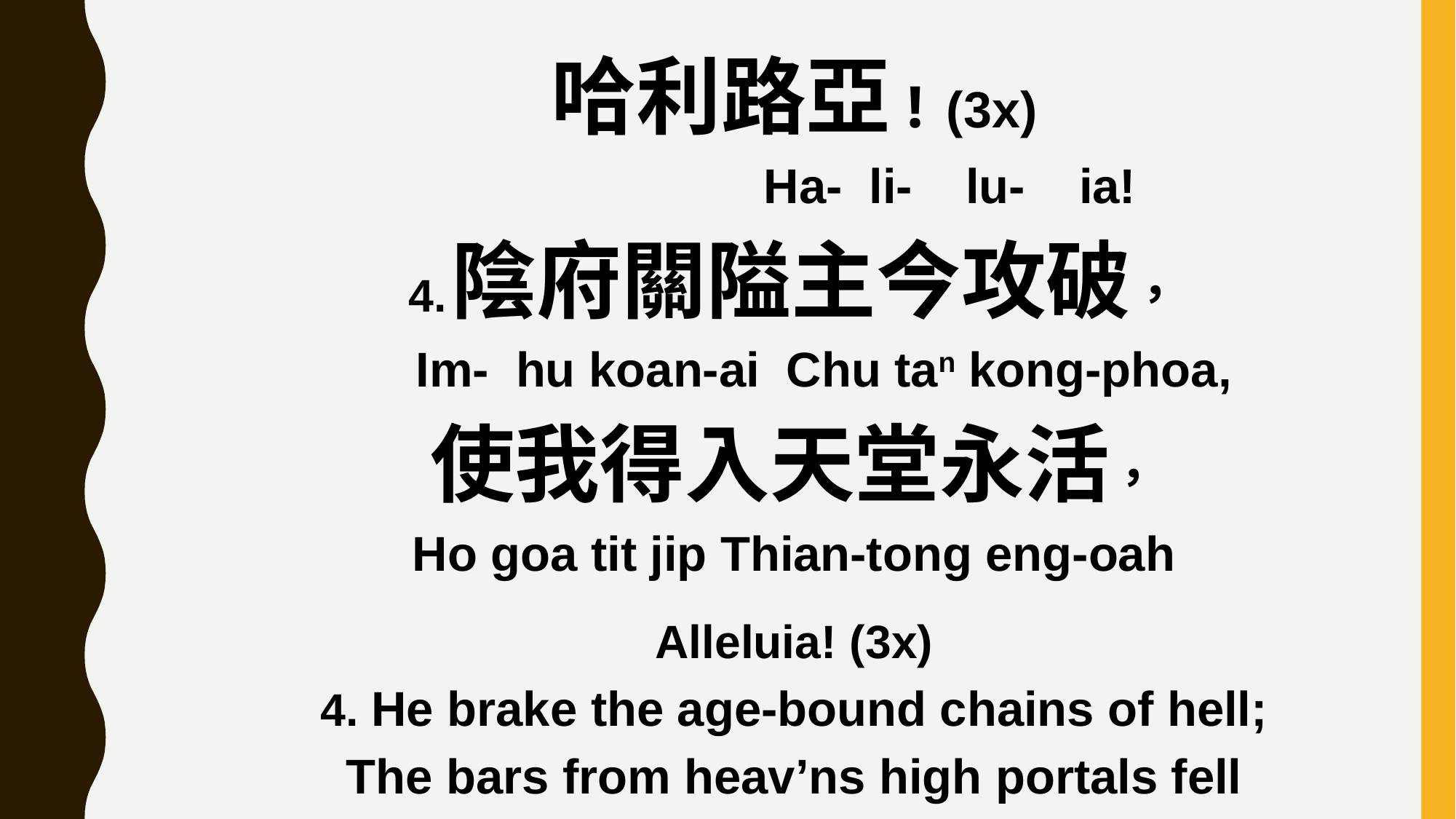

哈利路亞! (3x)
                                            Ha-  li-    lu-    ia!
4. 陰府關隘主今攻破，
        Im-  hu koan-ai  Chu tan kong-phoa,
使我得入天堂永活，
Ho goa tit jip Thian-tong eng-oah

Alleluia! (3x)
4. He brake the age-bound chains of hell;
The bars from heav’ns high portals fell